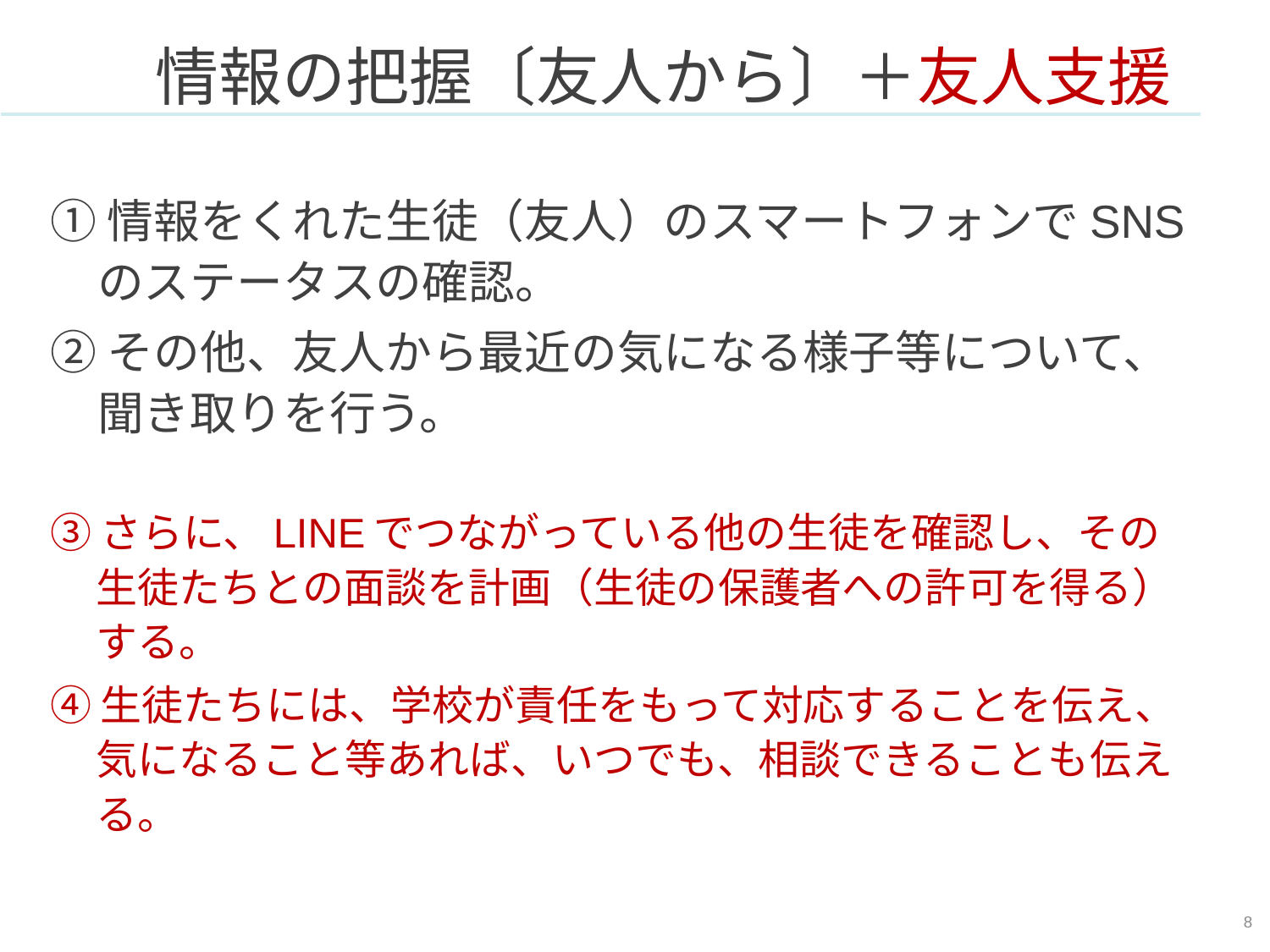

# 情報の把握〔友人から〕＋友人支援
①情報をくれた生徒（友人）のスマートフォンでSNSのステータスの確認。
②その他、友人から最近の気になる様子等について、聞き取りを行う。
③さらに、LINEでつながっている他の生徒を確認し、その生徒たちとの面談を計画（生徒の保護者への許可を得る）する。
④生徒たちには、学校が責任をもって対応することを伝え、気になること等あれば、いつでも、相談できることも伝える。

8